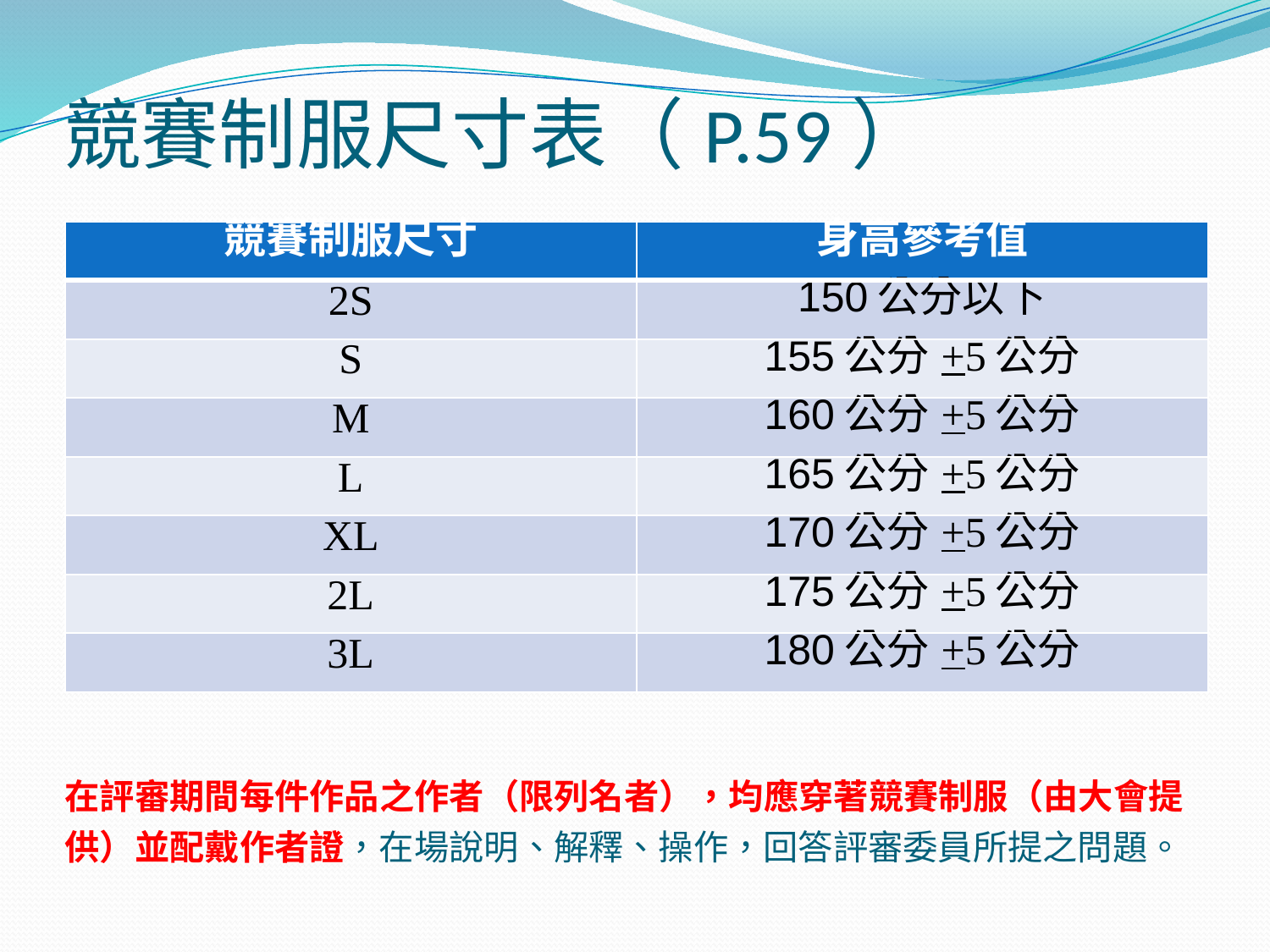

# 競賽制服尺寸表（P.59）
| 競賽制服尺寸 | 身高參考值 |
| --- | --- |
| 2S | 150公分以下 |
| S | 155公分+5公分 |
| M | 160公分+5公分 |
| L | 165公分+5公分 |
| XL | 170公分+5公分 |
| 2L | 175公分+5公分 |
| 3L | 180公分+5公分 |
在評審期間每件作品之作者（限列名者），均應穿著競賽制服（由大會提供）並配戴作者證，在場說明、解釋、操作，回答評審委員所提之問題。